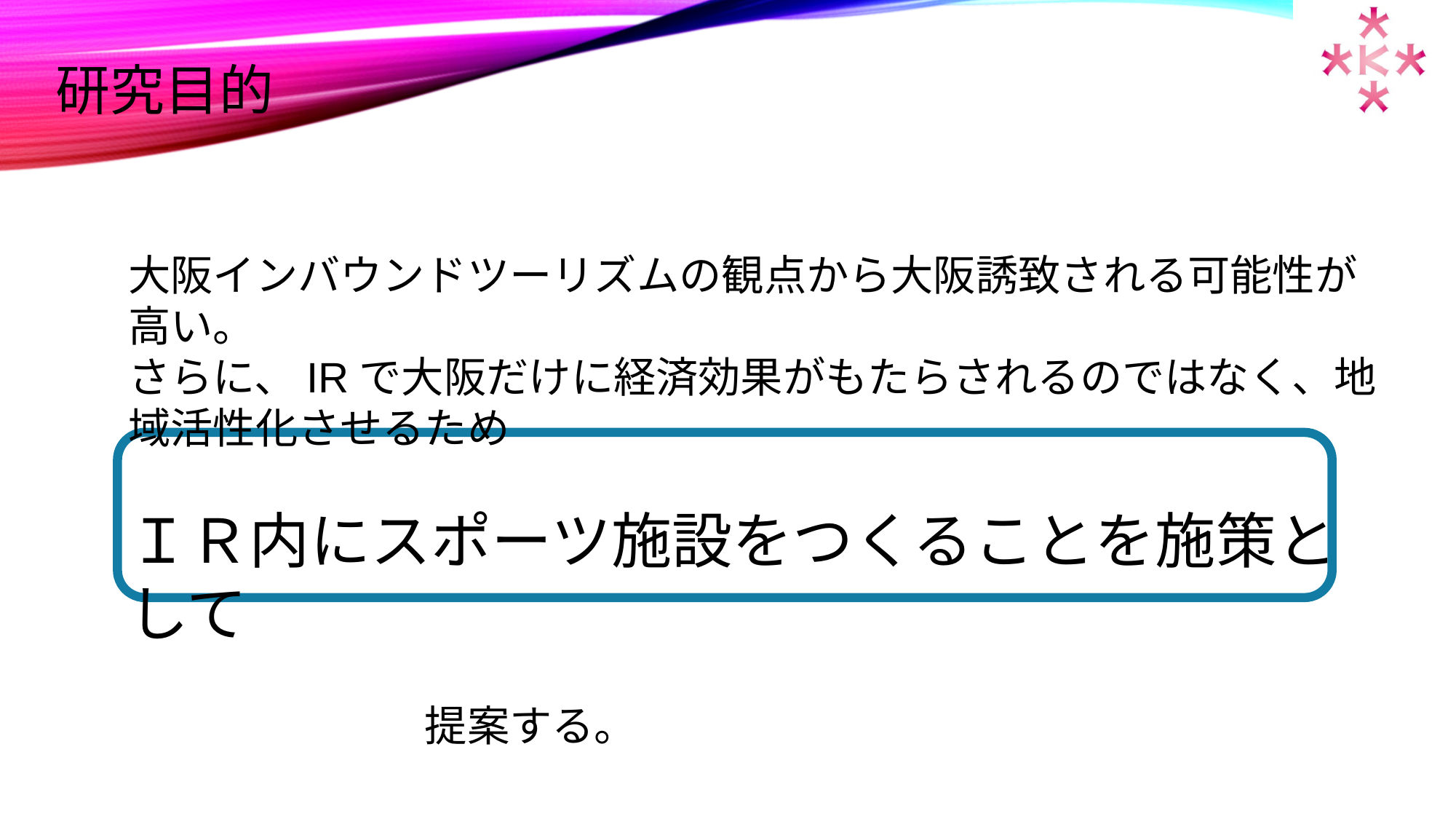

研究目的

大阪インバウンドツーリズムの観点から大阪誘致される可能性が高い。
さらに、IRで大阪だけに経済効果がもたらされるのではなく、地域活性化させるため

ＩＲ内にスポーツ施設をつくることを施策として
　　　　　　　　　　　　　　　　　　　　　　　　　　　　　　　　　　　　提案する。